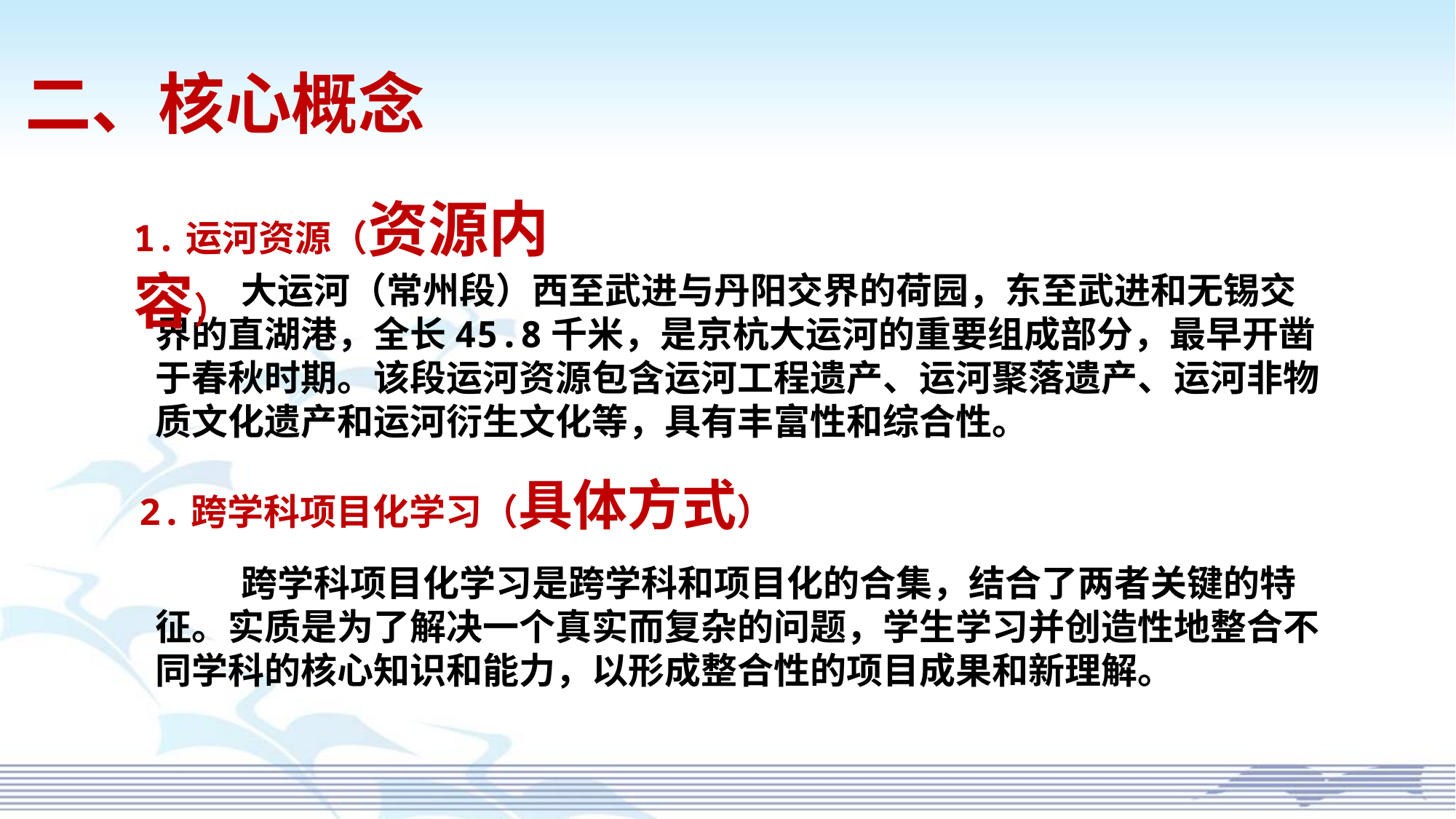

二、核心概念
1.运河资源（资源内容）
大运河（常州段）西至武进与丹阳交界的荷园，东至武进和无锡交界的直湖港，全长45.8千米，是京杭大运河的重要组成部分，最早开凿于春秋时期。该段运河资源包含运河工程遗产、运河聚落遗产、运河非物质文化遗产和运河衍生文化等，具有丰富性和综合性。
2.跨学科项目化学习（具体方式）
跨学科项目化学习是跨学科和项目化的合集，结合了两者关键的特征。实质是为了解决一个真实而复杂的问题，学生学习并创造性地整合不同学科的核心知识和能力，以形成整合性的项目成果和新理解。